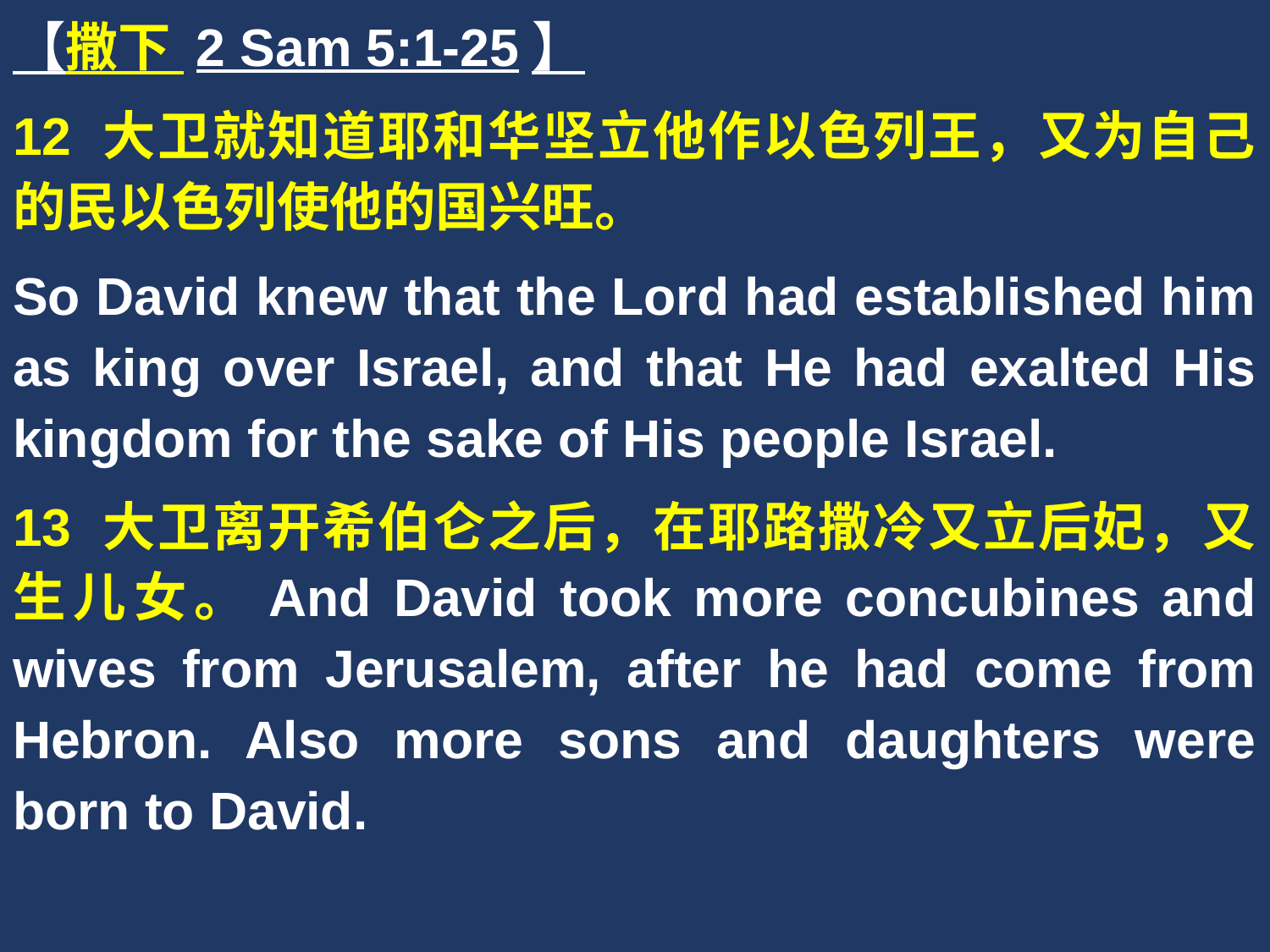

【撒下 2 Sam 5:1-25】
12 大卫就知道耶和华坚立他作以色列王，又为自己的民以色列使他的国兴旺。
So David knew that the Lord had established him as king over Israel, and that He had exalted His kingdom for the sake of His people Israel.
13 大卫离开希伯仑之后，在耶路撒冷又立后妃，又生儿女。And David took more concubines and wives from Jerusalem, after he had come from Hebron. Also more sons and daughters were born to David.